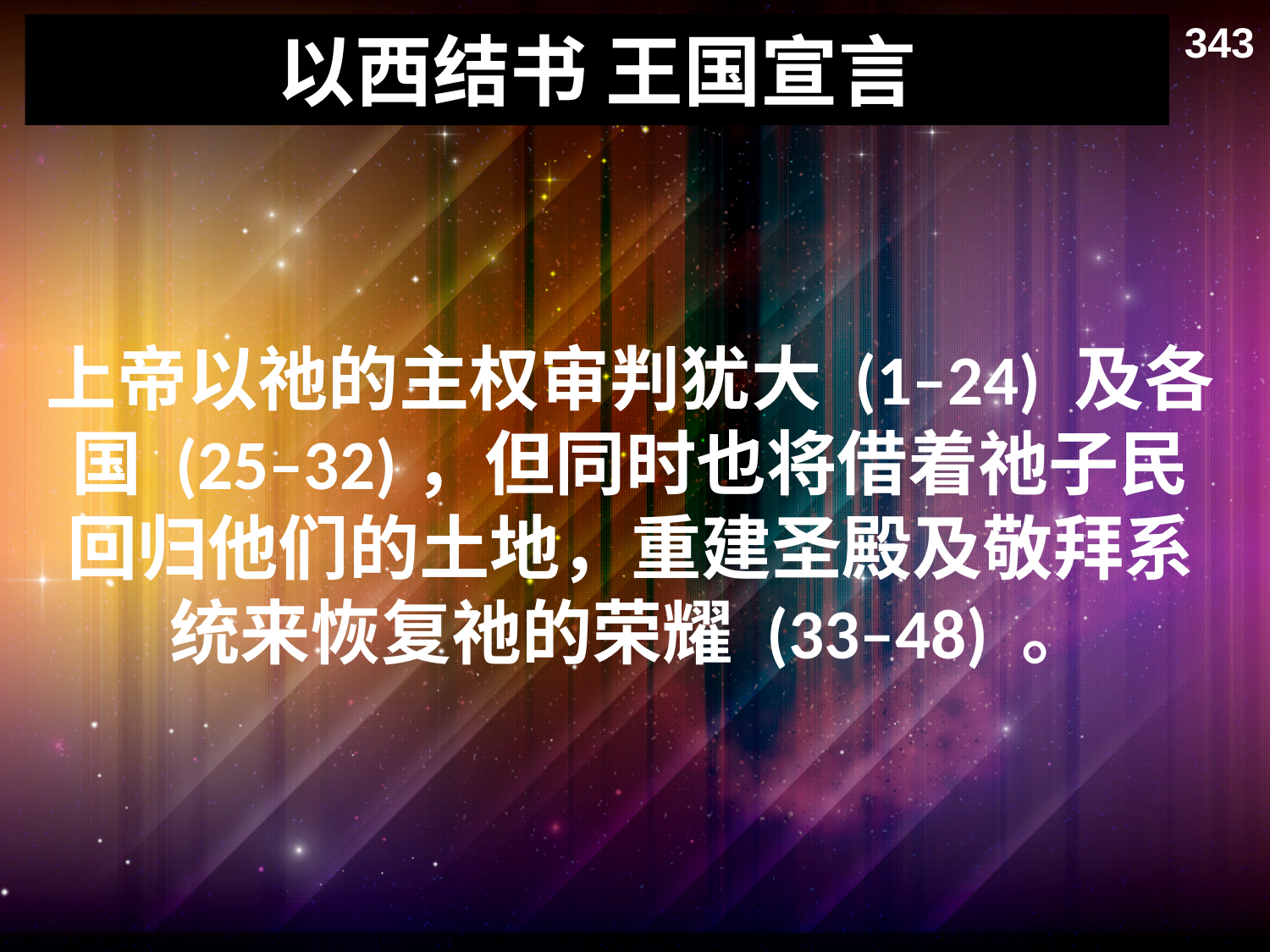

343
# 以西结书 王国宣言
上帝以祂的主权审判犹大 (1–24) 及各国 (25–32)，但同时也将借着祂子民回归他们的土地，重建圣殿及敬拜系统来恢复祂的荣耀 (33–48) 。